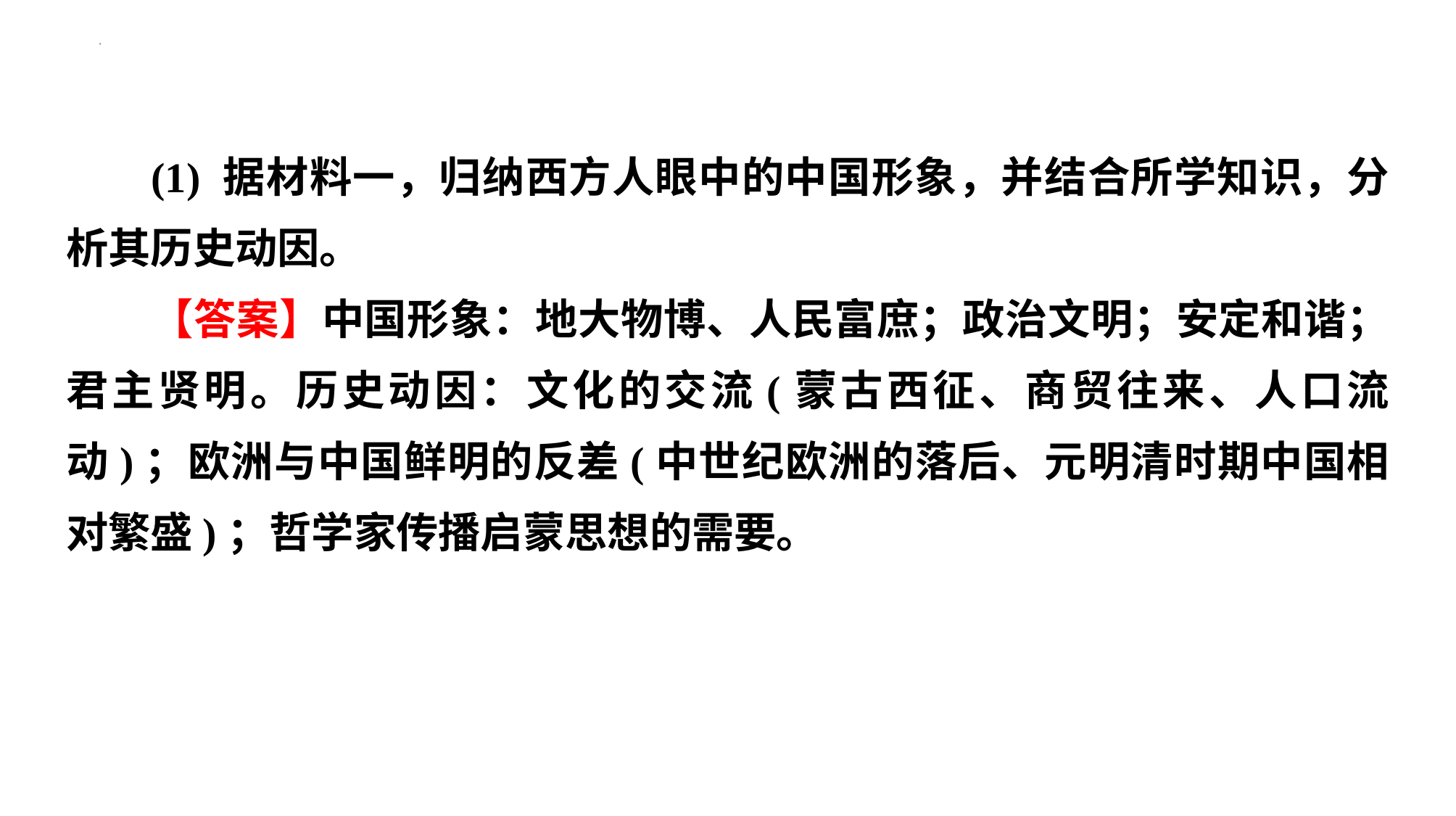

(1) 据材料一，归纳西方人眼中的中国形象，并结合所学知识，分析其历史动因。
【答案】中国形象：地大物博、人民富庶；政治文明；安定和谐；君主贤明。历史动因：文化的交流(蒙古西征、商贸往来、人口流动)；欧洲与中国鲜明的反差(中世纪欧洲的落后、元明清时期中国相对繁盛)；哲学家传播启蒙思想的需要。